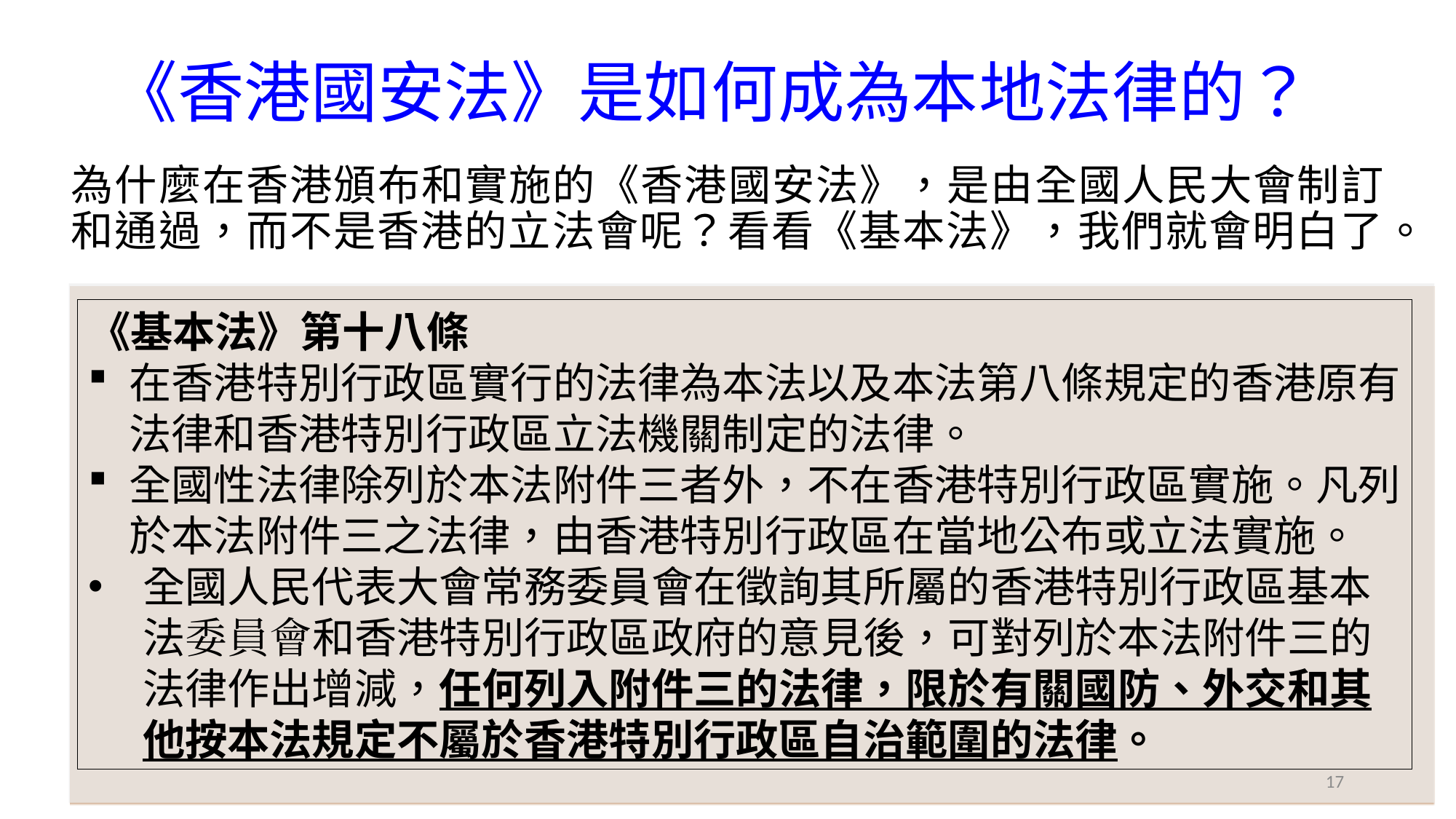

# 《香港國安法》是如何成為本地法律的？
為什麼在香港頒布和實施的《香港國安法》，是由全國人民大會制訂和通過，而不是香港的立法會呢？看看《基本法》，我們就會明白了。

《基本法》第十八條
在香港特別行政區實行的法律為本法以及本法第八條規定的香港原有法律和香港特別行政區立法機關制定的法律。
全國性法律除列於本法附件三者外，不在香港特別行政區實施。凡列於本法附件三之法律，由香港特別行政區在當地公布或立法實施。
全國人民代表大會常務委員會在徵詢其所屬的香港特別行政區基本法委員會和香港特別行政區政府的意見後，可對列於本法附件三的法律作出增減，任何列入附件三的法律，限於有關國防、外交和其他按本法規定不屬於香港特別行政區自治範圍的法律。
17